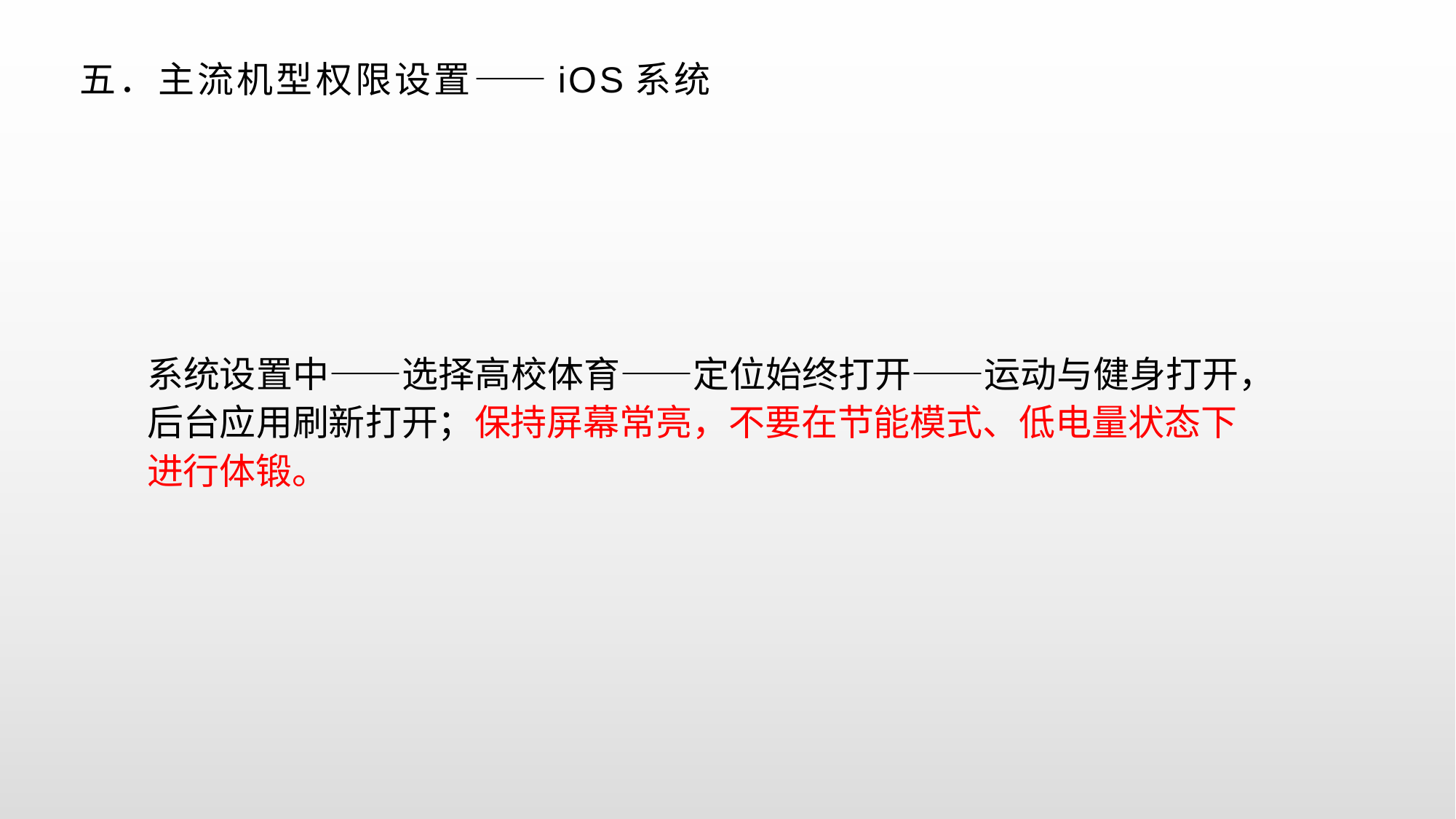

# 五．主流机型权限设置——iOS系统
系统设置中——选择高校体育——定位始终打开——运动与健身打开，后台应用刷新打开；保持屏幕常亮，不要在节能模式、低电量状态下进行体锻。